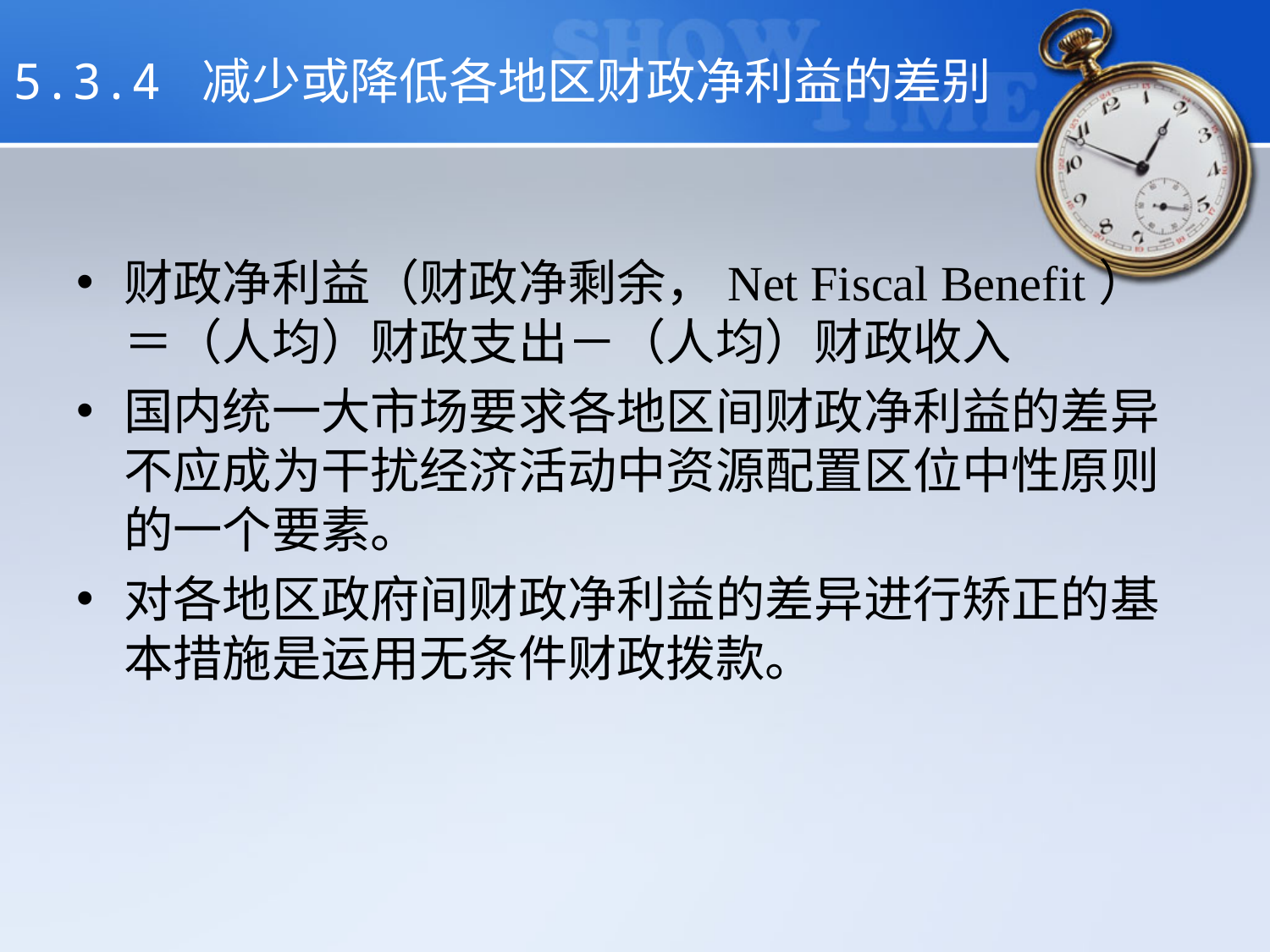

# 5.3.4 减少或降低各地区财政净利益的差别
财政净利益（财政净剩余，Net Fiscal Benefit）＝（人均）财政支出－（人均）财政收入
国内统一大市场要求各地区间财政净利益的差异不应成为干扰经济活动中资源配置区位中性原则的一个要素。
对各地区政府间财政净利益的差异进行矫正的基本措施是运用无条件财政拨款。